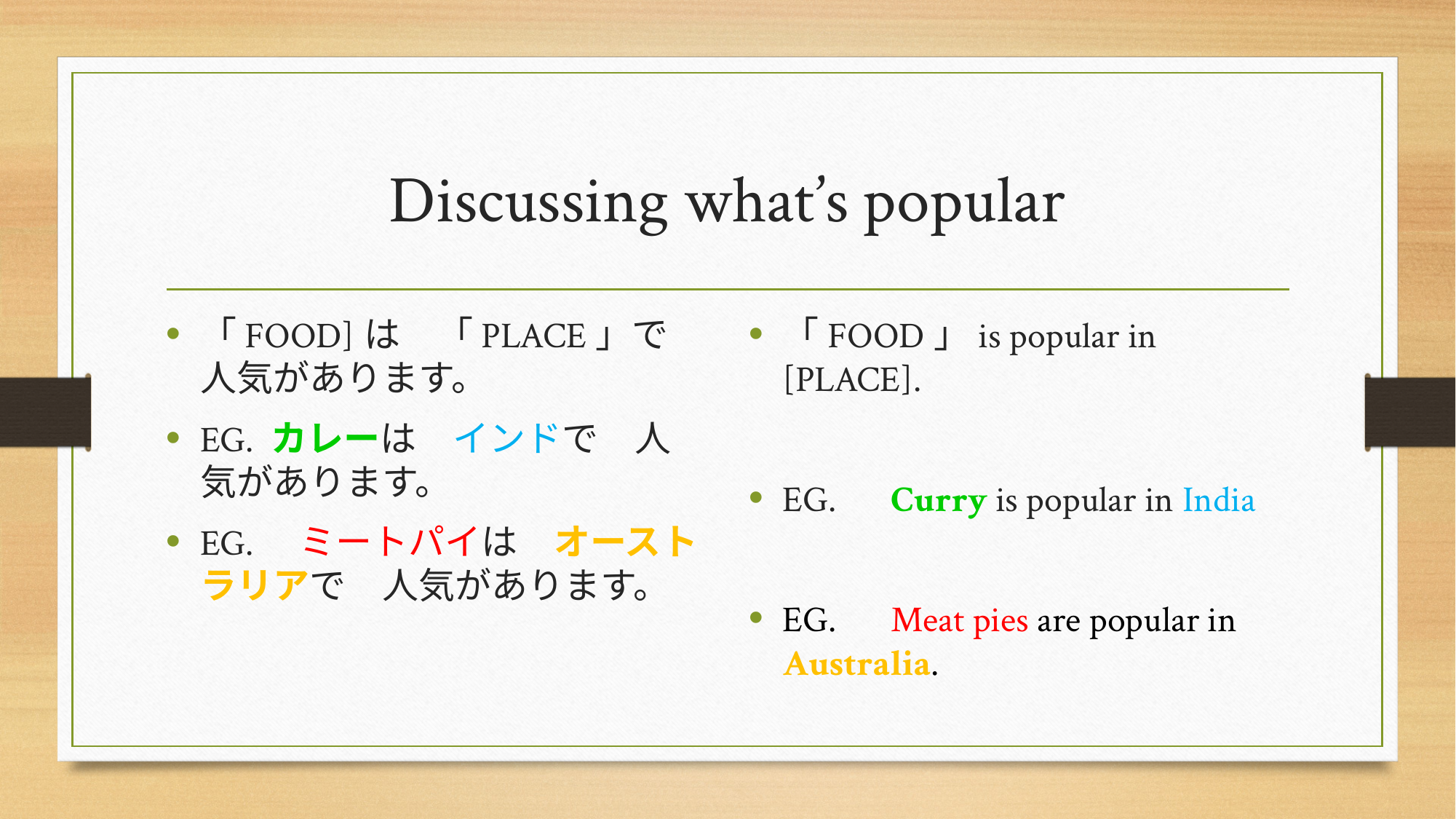

# Discussing what’s popular
「FOOD]は　「PLACE」で　人気があります。
EG. カレーは　インドで　人気があります。
EG.　ミートパイは　オーストラリアで　人気があります。
「FOOD」is popular in [PLACE].

EG.　Curry is popular in India

EG.　Meat pies are popular in Australia.